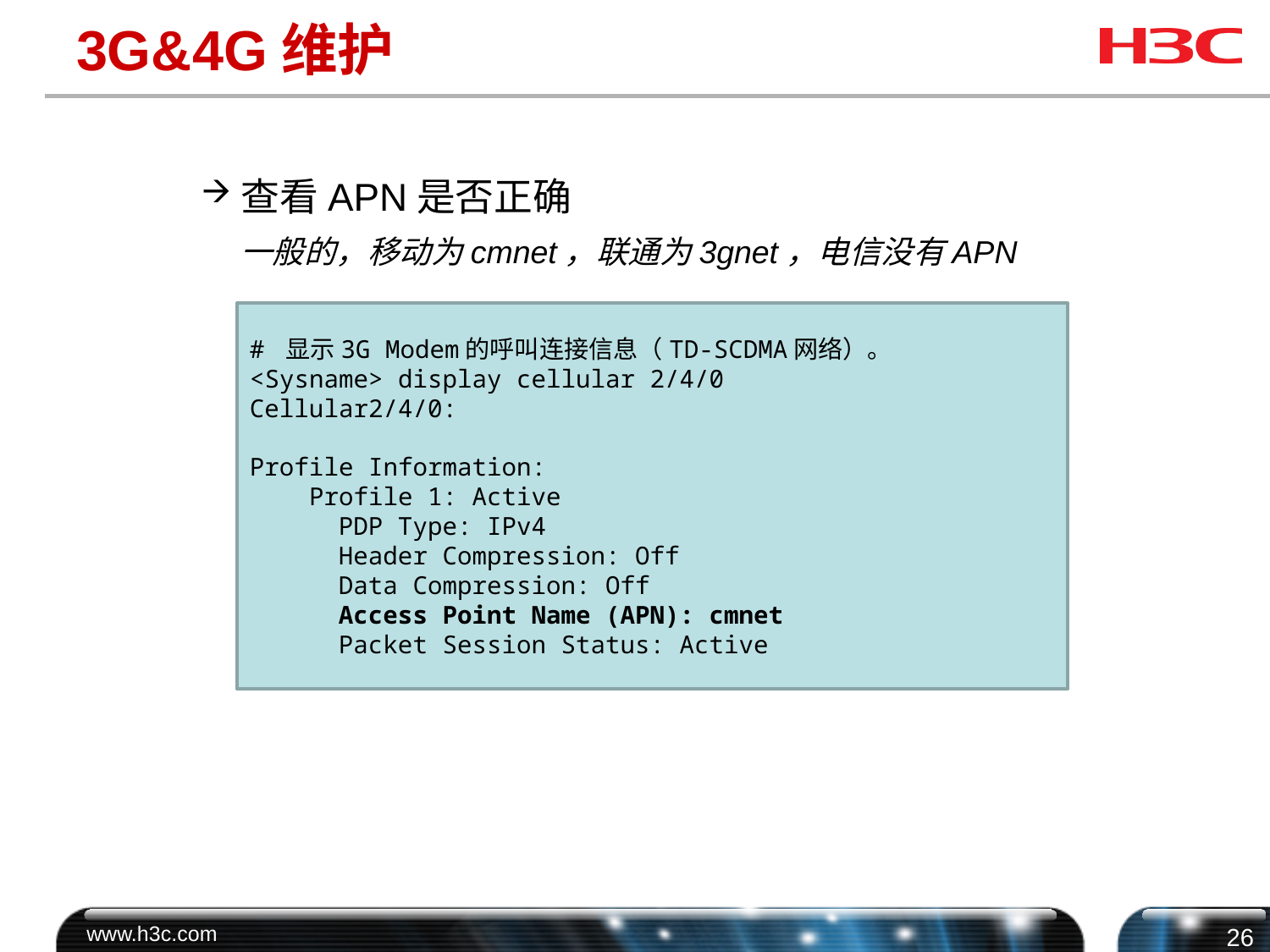

# 3G&4G维护
查看APN是否正确
一般的，移动为cmnet，联通为3gnet，电信没有APN

# 显示3G Modem的呼叫连接信息（TD-SCDMA网络）。
<Sysname> display cellular 2/4/0
Cellular2/4/0:

Profile Information:
    Profile 1: Active
      PDP Type: IPv4
      Header Compression: Off
      Data Compression: Off
      Access Point Name (APN): cmnet
      Packet Session Status: Active